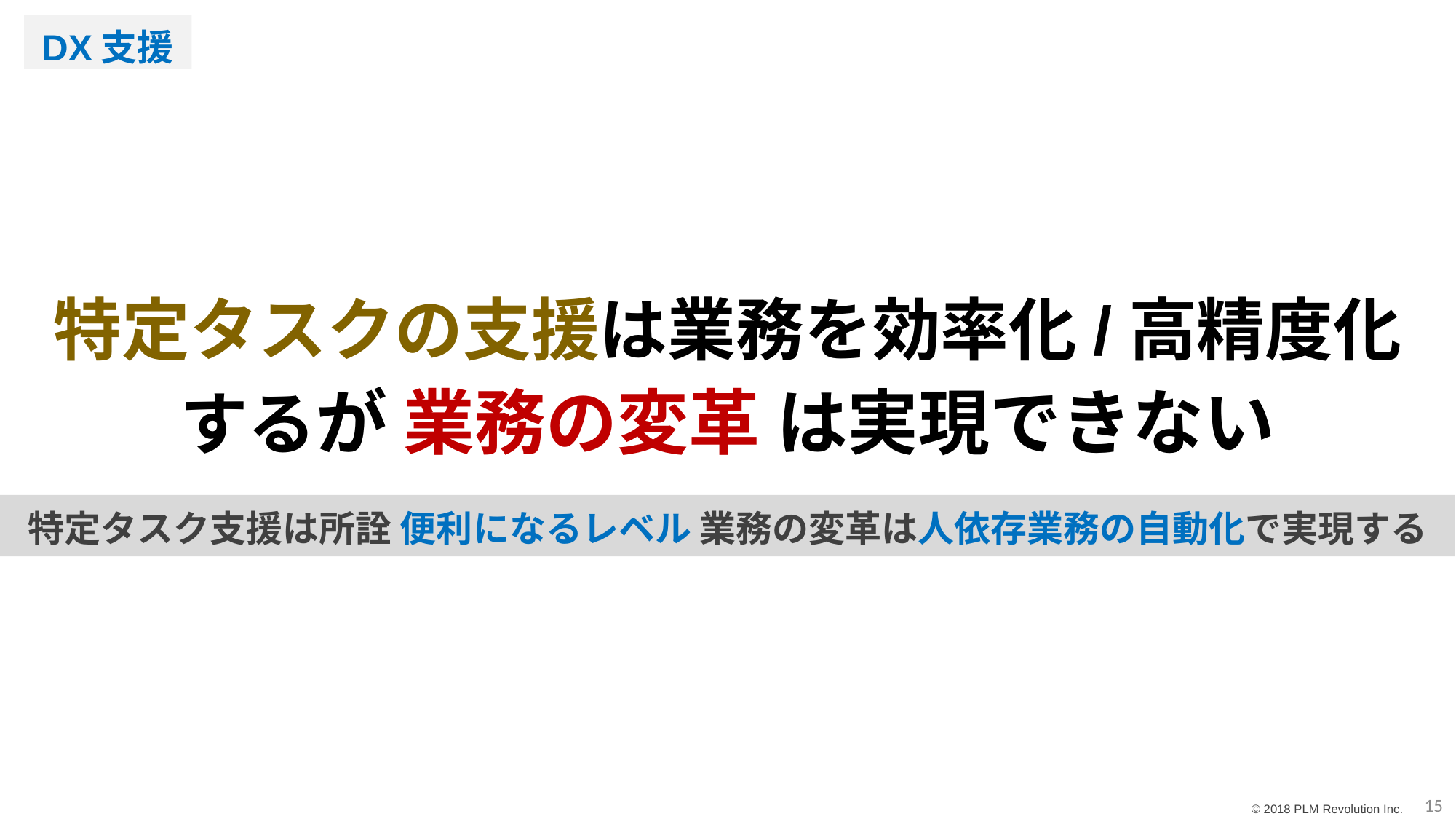

DX支援
特定タスクの支援は業務を効率化/高精度化
するが 業務の変革 は実現できない
特定タスク支援は所詮 便利になるレベル 業務の変革は人依存業務の自動化で実現する
15
© 2018 PLM Revolution Inc.